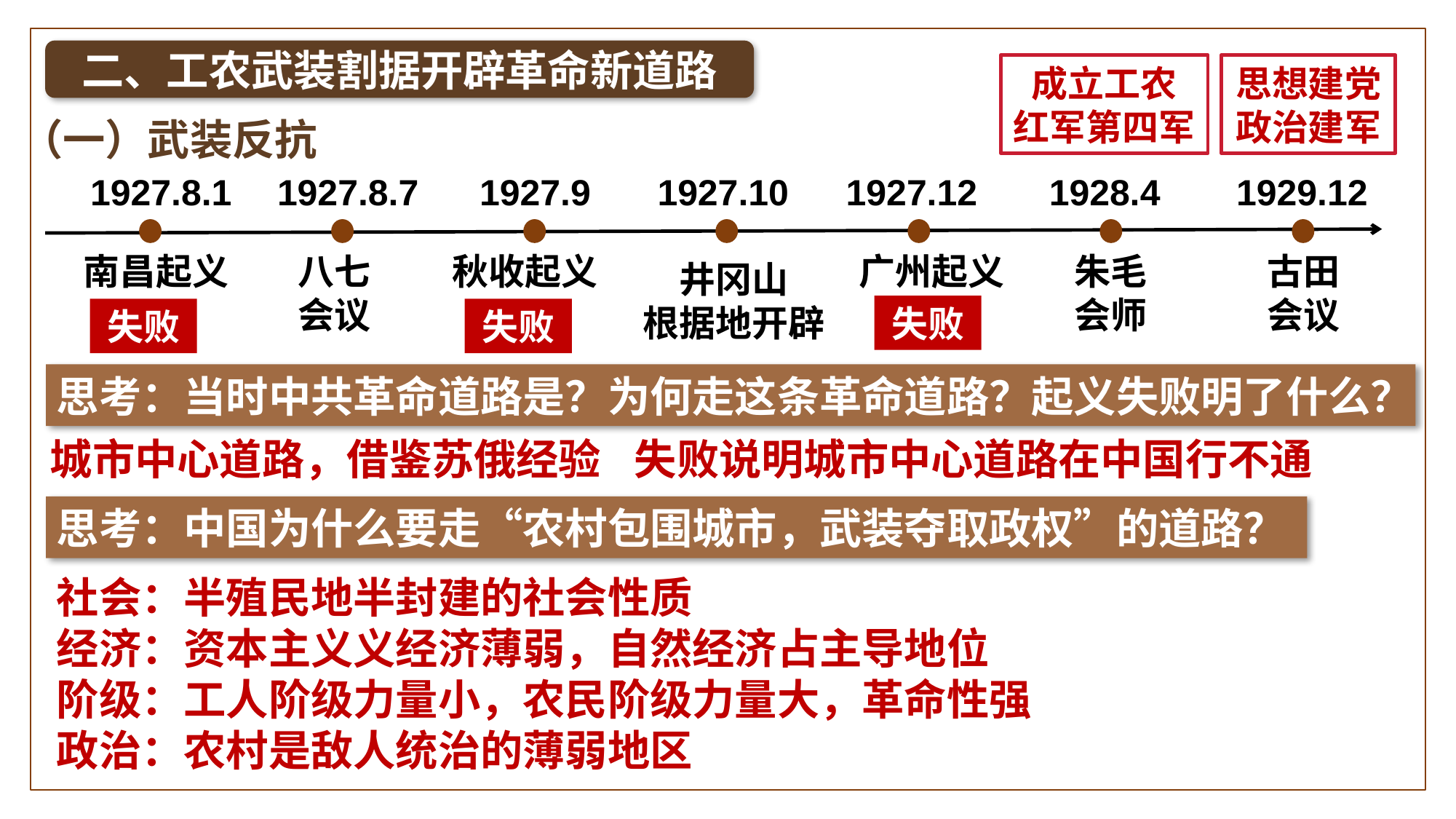

二、工农武装割据开辟革命新道路
成立工农
红军第四军
思想建党
政治建军
（一）武装反抗
1927.8.1
1927.8.7
1927.9
1927.10
1927.12
1928.4
1929.12

朱毛
会师
南昌起义
八七
会议
秋收起义
广州起义
古田
会议
井冈山
根据地开辟
失败
失败
失败
思考：当时中共革命道路是？为何走这条革命道路？起义失败明了什么？
城市中心道路，借鉴苏俄经验
失败说明城市中心道路在中国行不通
思考：中国为什么要走“农村包围城市，武装夺取政权”的道路？
社会：半殖民地半封建的社会性质
经济：资本主义义经济薄弱，自然经济占主导地位
阶级：工人阶级力量小，农民阶级力量大，革命性强
政治：农村是敌人统治的薄弱地区